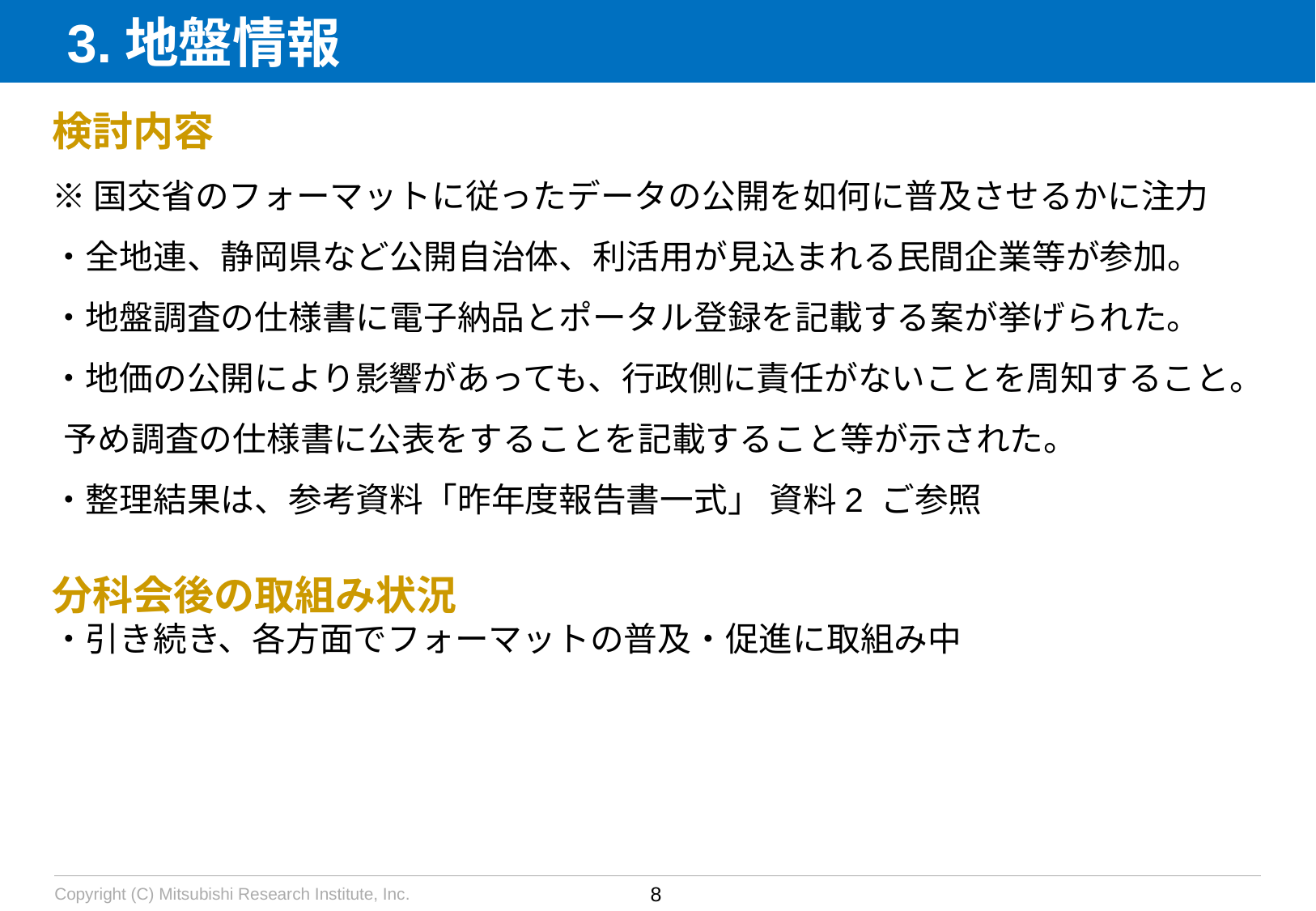

3.地盤情報
検討内容
※国交省のフォーマットに従ったデータの公開を如何に普及させるかに注力
・全地連、静岡県など公開自治体、利活用が見込まれる民間企業等が参加。
・地盤調査の仕様書に電子納品とポータル登録を記載する案が挙げられた。
・地価の公開により影響があっても、行政側に責任がないことを周知すること。予め調査の仕様書に公表をすることを記載すること等が示された。
・整理結果は、参考資料「昨年度報告書一式」 資料2 ご参照

分科会後の取組み状況
・引き続き、各方面でフォーマットの普及・促進に取組み中